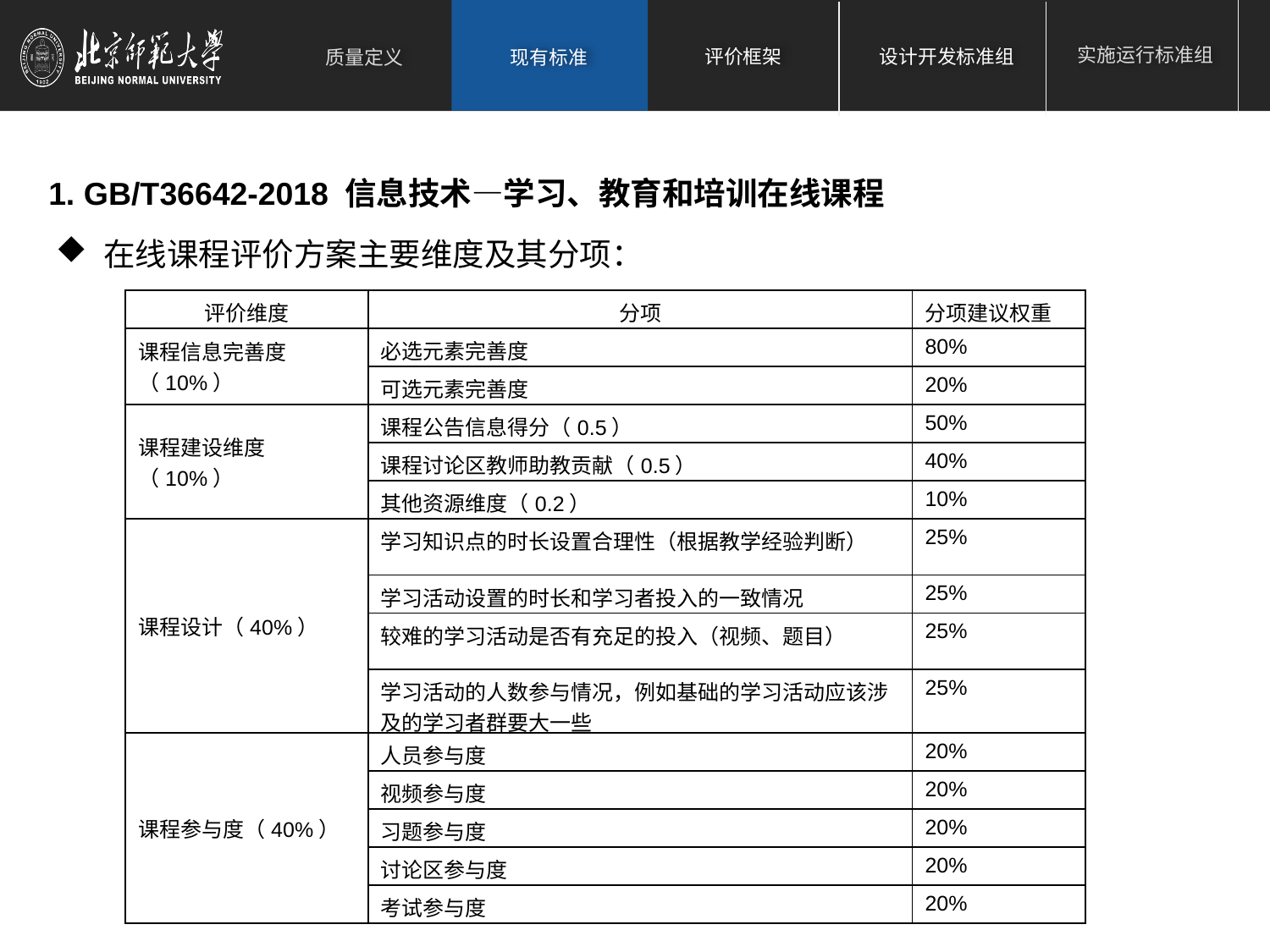

1. GB/T36642-2018 信息技术—学习、教育和培训在线课程

在线课程评价方案主要维度及其分项：
| 评价维度 | 分项 | 分项建议权重 |
| --- | --- | --- |
| 课程信息完善度（10%） | 必选元素完善度 | 80% |
|  | 可选元素完善度 | 20% |
| 课程建设维度（10%） | 课程公告信息得分（0.5） | 50% |
|  | 课程讨论区教师助教贡献（0.5） | 40% |
|  | 其他资源维度（0.2） | 10% |
| 课程设计（40%） | 学习知识点的时长设置合理性（根据教学经验判断） | 25% |
|  | 学习活动设置的时长和学习者投入的一致情况 | 25% |
|  | 较难的学习活动是否有充足的投入（视频、题目） | 25% |
|  | 学习活动的人数参与情况，例如基础的学习活动应该涉及的学习者群要大一些 | 25% |
| 课程参与度（40%） | 人员参与度 | 20% |
|  | 视频参与度 | 20% |
|  | 习题参与度 | 20% |
|  | 讨论区参与度 | 20% |
|  | 考试参与度 | 20% |